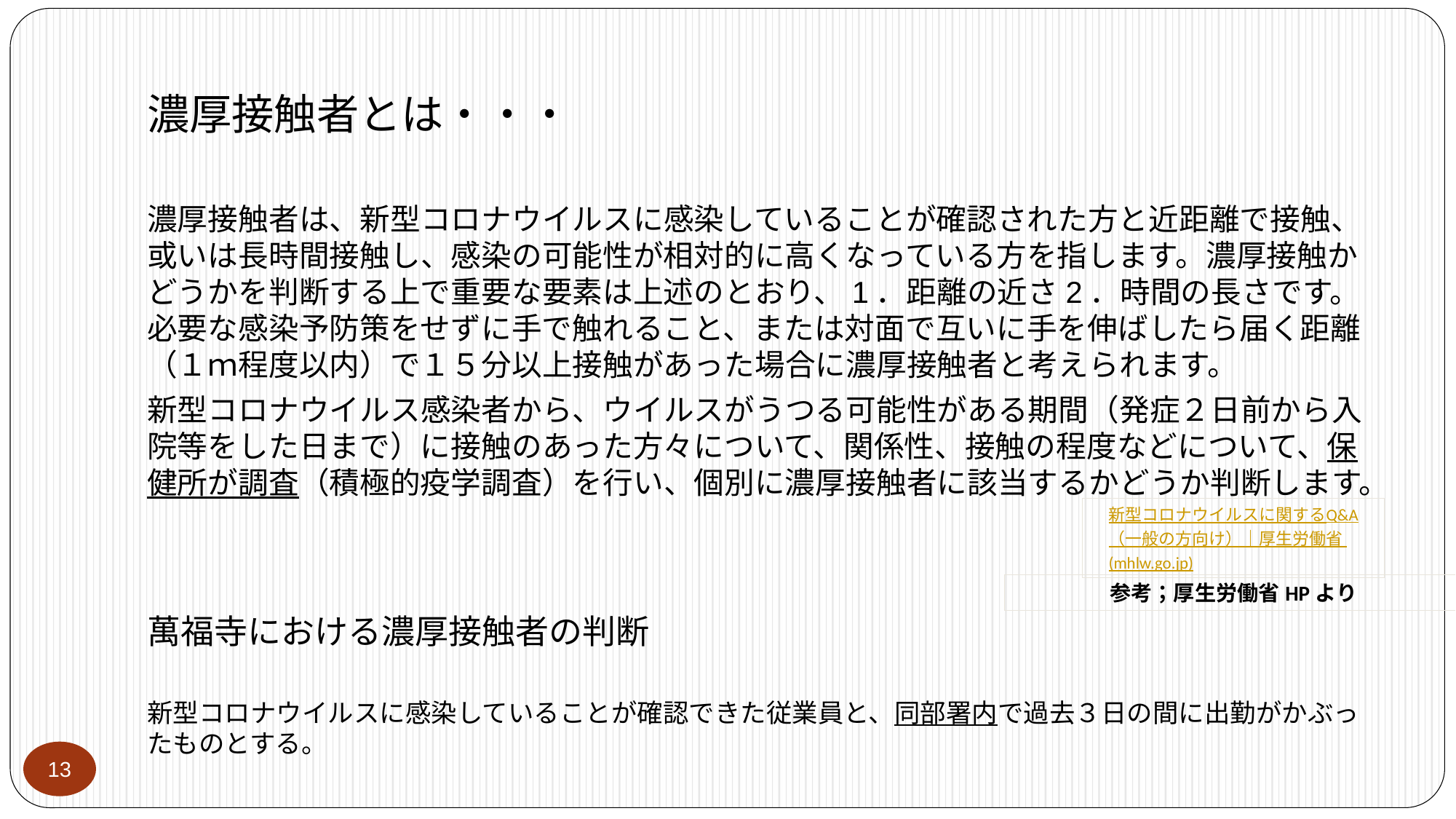

濃厚接触者とは・・・

濃厚接触者は、新型コロナウイルスに感染していることが確認された方と近距離で接触、或いは長時間接触し、感染の可能性が相対的に高くなっている方を指します。濃厚接触かどうかを判断する上で重要な要素は上述のとおり、1．距離の近さ2．時間の長さです。必要な感染予防策をせずに手で触れること、または対面で互いに手を伸ばしたら届く距離（１ｍ程度以内）で１５分以上接触があった場合に濃厚接触者と考えられます。
新型コロナウイルス感染者から、ウイルスがうつる可能性がある期間（発症２日前から入院等をした日まで）に接触のあった方々について、関係性、接触の程度などについて、保健所が調査（積極的疫学調査）を行い、個別に濃厚接触者に該当するかどうか判断します。

新型コロナウイルスに関するQ&A（一般の方向け）｜厚生労働省 (mhlw.go.jp)
参考；厚生労働省HPより
萬福寺における濃厚接触者の判断

新型コロナウイルスに感染していることが確認できた従業員と、同部署内で過去３日の間に出勤がかぶったものとする。
13